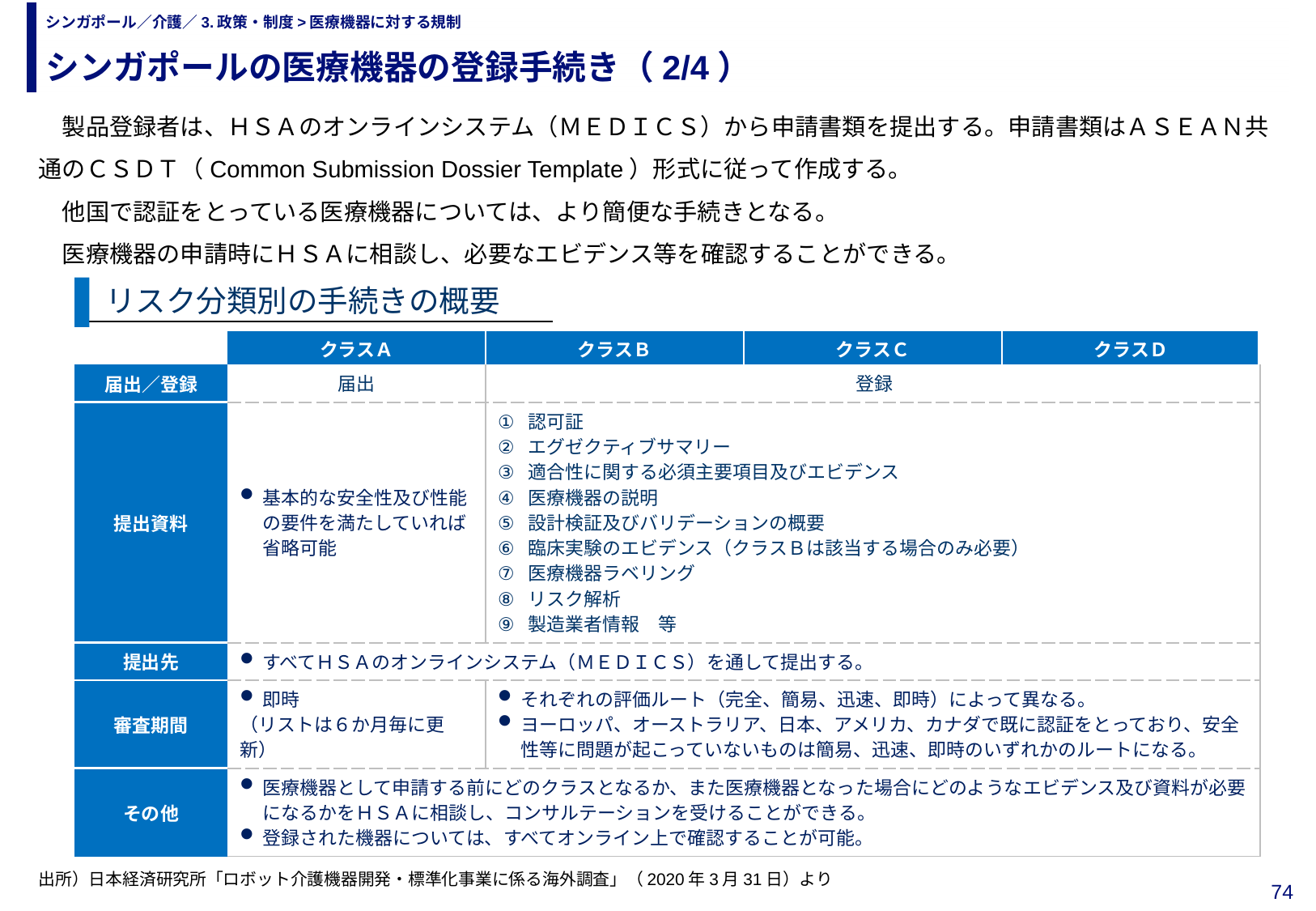

シンガポールの医療機器の登録手続き（2/4）
# シンガポール／介護／3.政策・制度>医療機器に対する規制
　製品登録者は、ＨＳＡのオンラインシステム（ＭＥＤＩＣＳ）から申請書類を提出する。申請書類はＡＳＥＡＮ共通のＣＳＤＴ（Common Submission Dossier Template）形式に従って作成する。
　他国で認証をとっている医療機器については、より簡便な手続きとなる。
　医療機器の申請時にＨＳＡに相談し、必要なエビデンス等を確認することができる。
リスク分類別の手続きの概要

|  | クラスＡ | クラスＢ | クラスＣ | クラスＤ |
| --- | --- | --- | --- | --- |
| 届出／登録 | 届出 | 登録 |  |  |
| 提出資料 | 基本的な安全性及び性能の要件を満たしていれば省略可能 | 認可証 エグゼクティブサマリー 適合性に関する必須主要項目及びエビデンス 医療機器の説明 設計検証及びバリデーションの概要 臨床実験のエビデンス（クラスＢは該当する場合のみ必要） 医療機器ラベリング リスク解析 製造業者情報　等 |  |  |
| 提出先 | すべてＨＳＡのオンラインシステム（ＭＥＤＩＣＳ）を通して提出する。 |  |  |  |
| 審査期間 | 即時 （リストは６か月毎に更新） | それぞれの評価ルート（完全、簡易、迅速、即時）によって異なる。 ヨーロッパ、オーストラリア、日本、アメリカ、カナダで既に認証をとっており、安全性等に問題が起こっていないものは簡易、迅速、即時のいずれかのルートになる。 |  |  |
| その他 | 医療機器として申請する前にどのクラスとなるか、また医療機器となった場合にどのようなエビデンス及び資料が必要になるかをＨＳＡに相談し、コンサルテーションを受けることができる。 登録された機器については、すべてオンライン上で確認することが可能。 |  |  |  |
出所）日本経済研究所「ロボット介護機器開発・標準化事業に係る海外調査」（2020年3月31日）より